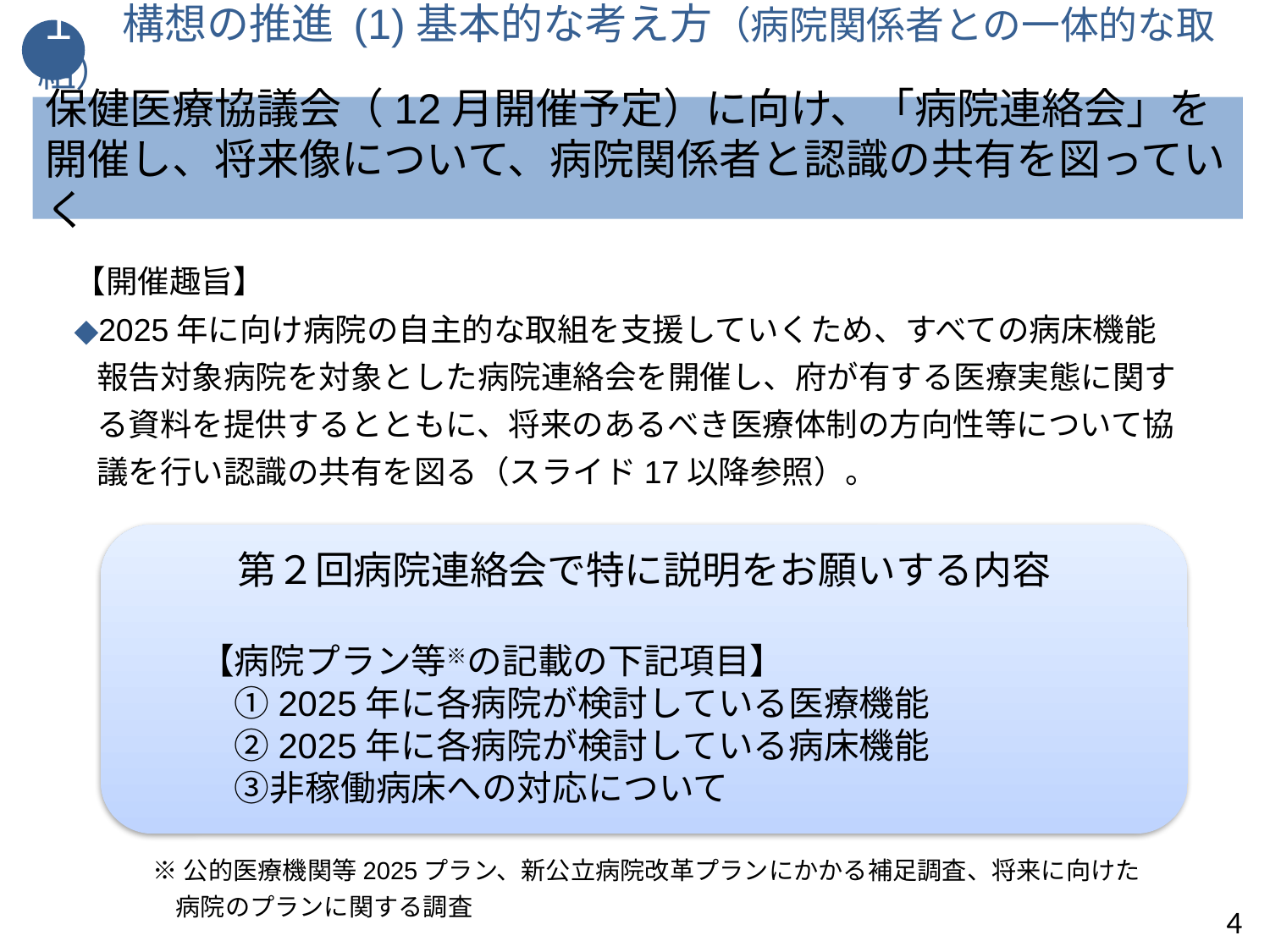

# １　構想の推進 (1)基本的な考え方（病院関係者との一体的な取組）

保健医療協議会（12月開催予定）に向け、「病院連絡会」を開催し、将来像について、病院関係者と認識の共有を図っていく
【開催趣旨】
◆2025年に向け病院の自主的な取組を支援していくため、すべての病床機能報告対象病院を対象とした病院連絡会を開催し、府が有する医療実態に関する資料を提供するとともに、将来のあるべき医療体制の方向性等について協議を行い認識の共有を図る（スライド17以降参照）。
第２回病院連絡会で特に説明をお願いする内容

　　【病院プラン等※の記載の下記項目】
　　　①2025年に各病院が検討している医療機能
　　　②2025年に各病院が検討している病床機能
　　　③非稼働病床への対応について
※公的医療機関等2025プラン、新公立病院改革プランにかかる補足調査、将来に向けた病院のプランに関する調査
4